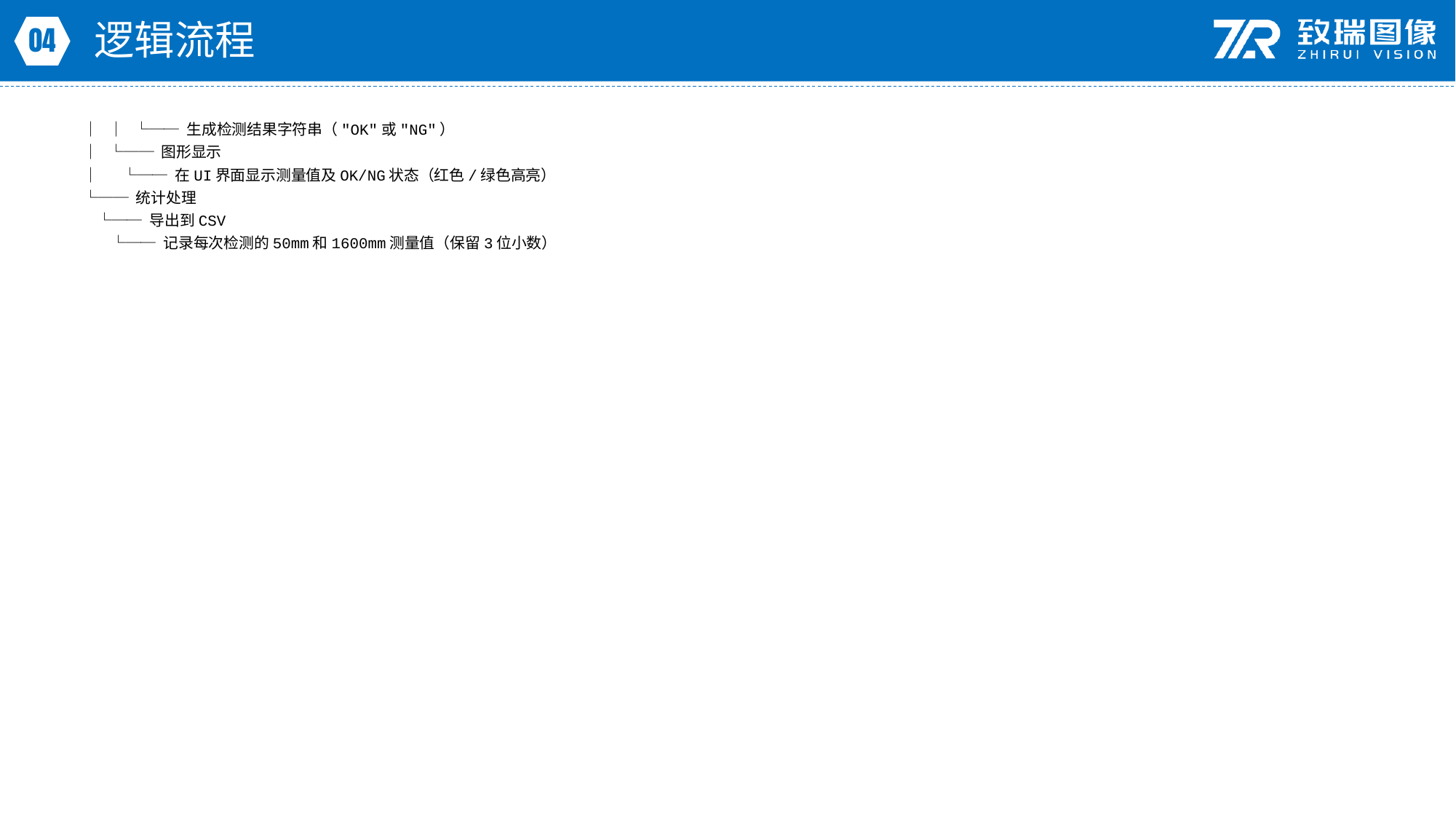

逻辑流程
04

│   │   └── 生成检测结果字符串（"OK"或"NG"）
│   └── 图形显示
│       └── 在UI界面显示测量值及OK/NG状态（红色/绿色高亮）
└── 统计处理
    └── 导出到CSV
        └── 记录每次检测的50mm和1600mm测量值（保留3位小数）